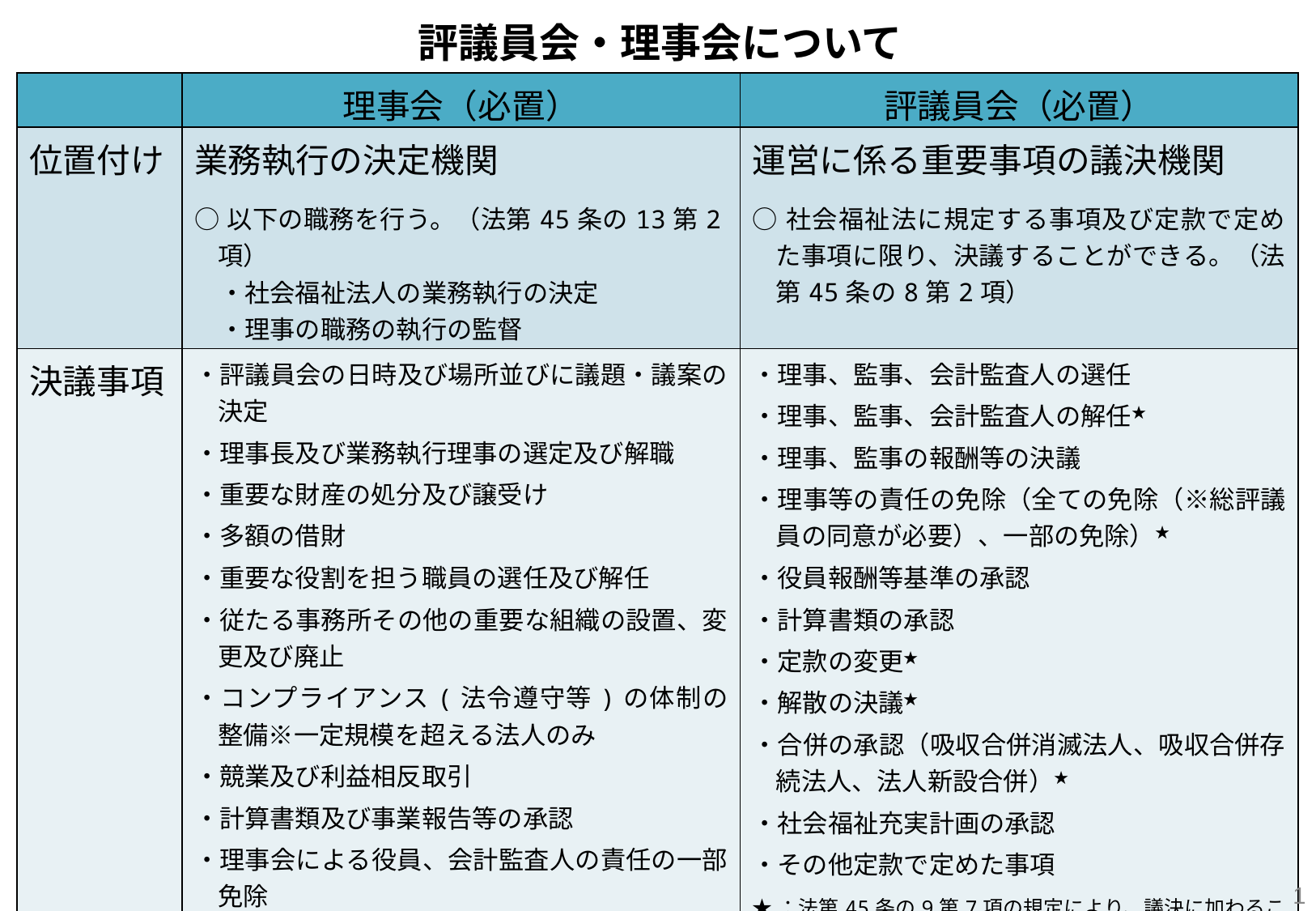

評議員会・理事会について
|  | 理事会（必置） | 評議員会（必置） |
| --- | --- | --- |
| 位置付け | 業務執行の決定機関 ○以下の職務を行う。（法第45条の13第2項） 　・社会福祉法人の業務執行の決定 　・理事の職務の執行の監督 　・理事長の選定及び解職 | 運営に係る重要事項の議決機関 ○社会福祉法に規定する事項及び定款で定めた事項に限り、決議することができる。（法第45条の8第2項） |
| 決議事項 | ・評議員会の日時及び場所並びに議題・議案の決定 ・理事長及び業務執行理事の選定及び解職 ・重要な財産の処分及び譲受け ・多額の借財 ・重要な役割を担う職員の選任及び解任 ・従たる事務所その他の重要な組織の設置、変更及び廃止 ・コンプライアンス(法令遵守等)の体制の整備※一定規模を超える法人のみ ・競業及び利益相反取引 ・計算書類及び事業報告等の承認 ・理事会による役員、会計監査人の責任の一部免除 ・その他の重要な業務執行の決定 | ・理事、監事、会計監査人の選任 ・理事、監事、会計監査人の解任★ ・理事、監事の報酬等の決議 ・理事等の責任の免除（全ての免除（※総評議員の同意が必要）、一部の免除）★ ・役員報酬等基準の承認 ・計算書類の承認 ・定款の変更★ ・解散の決議★ ・合併の承認（吸収合併消滅法人、吸収合併存続法人、法人新設合併）★ ・社会福祉充実計画の承認 ・その他定款で定めた事項 ★：法第45条の9第7項の規定により、議決に加わることができる評議員※の三分の二（これを上回る割合を定款で定めた場合にあつては、その割合）以上に当たる多数をもつて決議を行わなければならない事項 ※ 出席者数ではなく、評議員の全体の数が基準となる。 |
1